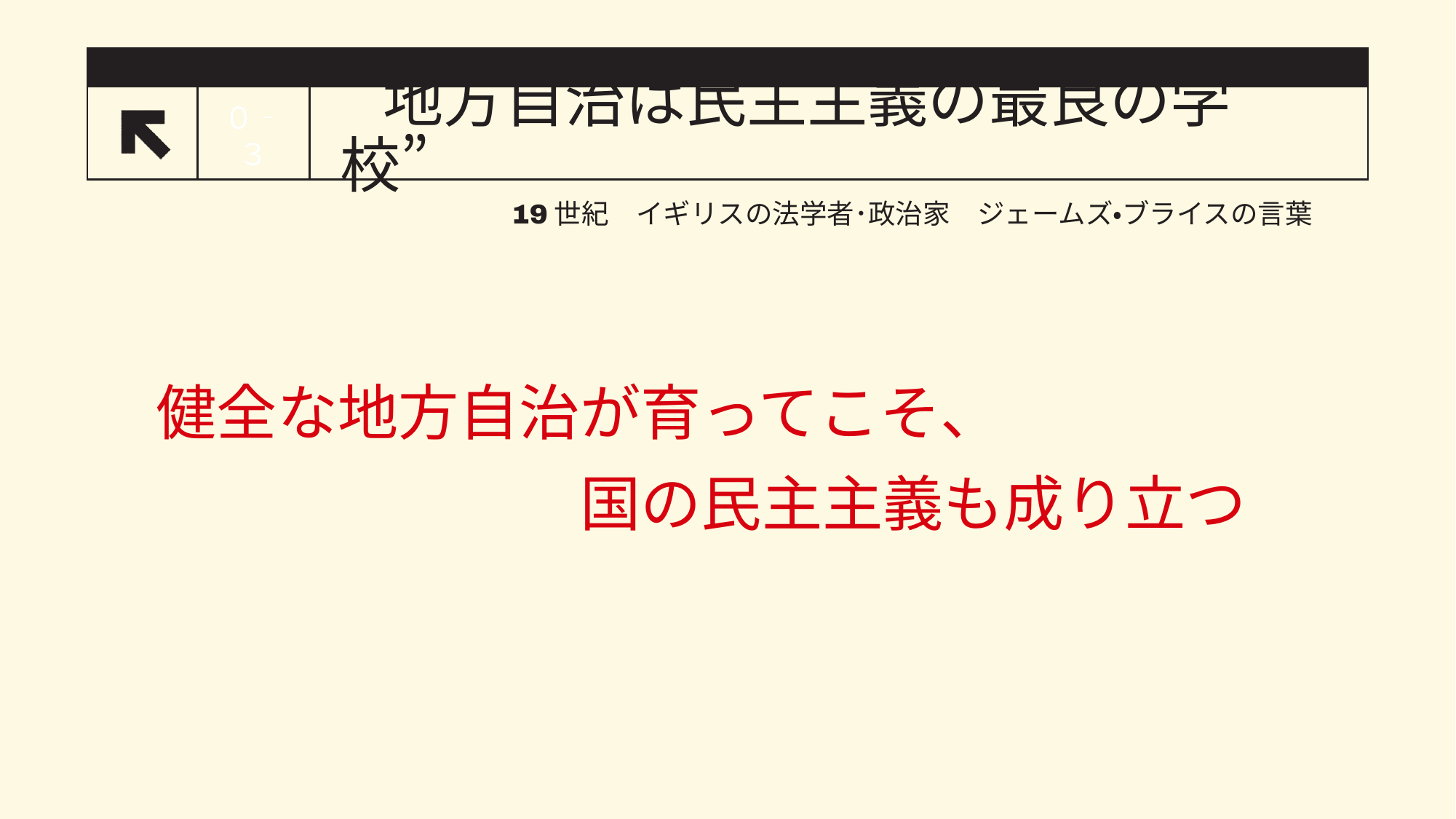

# “地方自治は民主主義の最良の学校”
０‐３

19世紀　イギリスの法学者･政治家　ジェームズ・ブライスの言葉
健全な地方自治が育ってこそ、

　　　　　　　国の民主主義も成り立つ